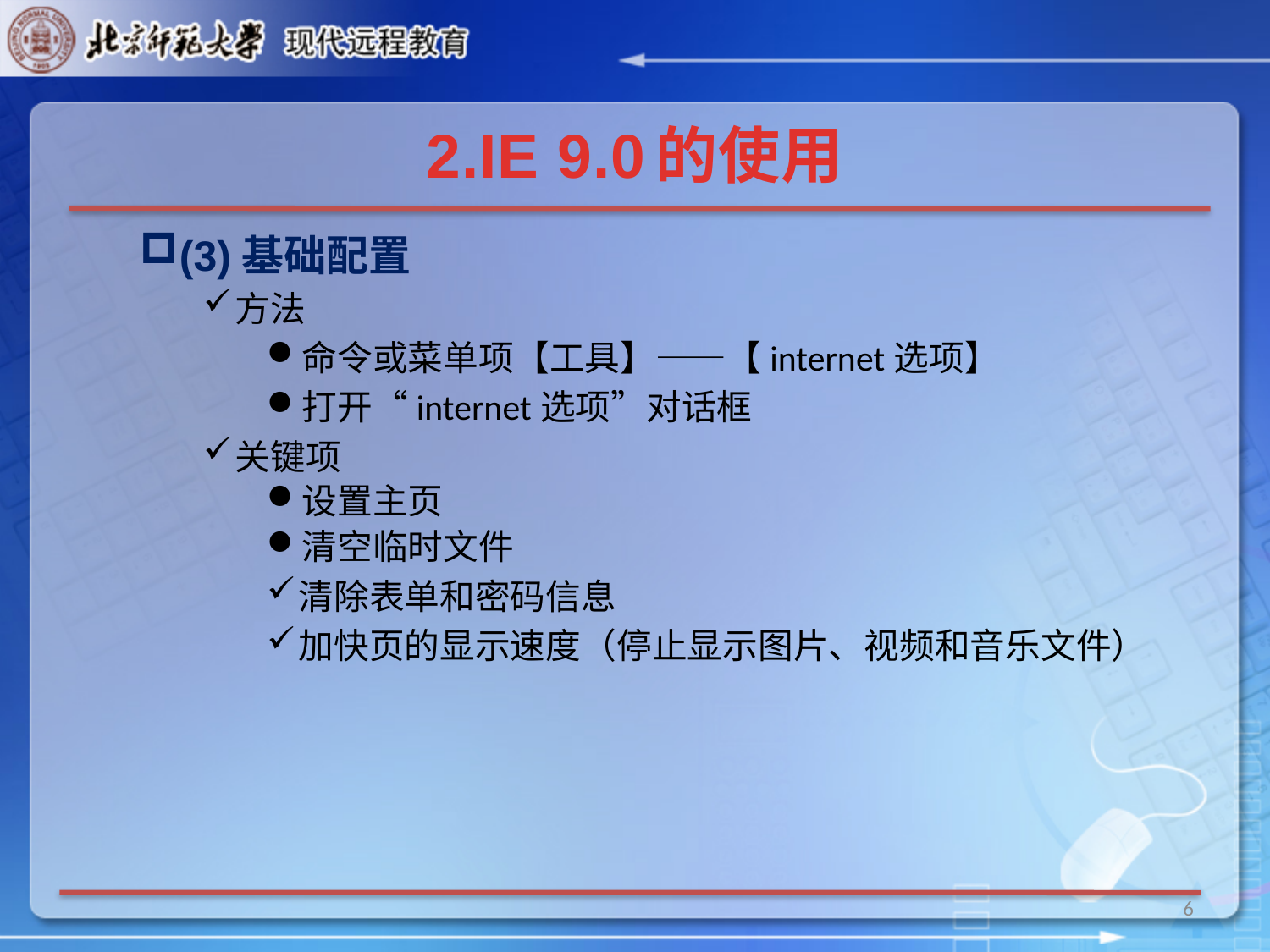

# 2.IE 9.0的使用
(3)基础配置
方法
命令或菜单项【工具】——【internet选项】
打开“internet选项”对话框
关键项
设置主页
清空临时文件
清除表单和密码信息
加快页的显示速度（停止显示图片、视频和音乐文件）
6